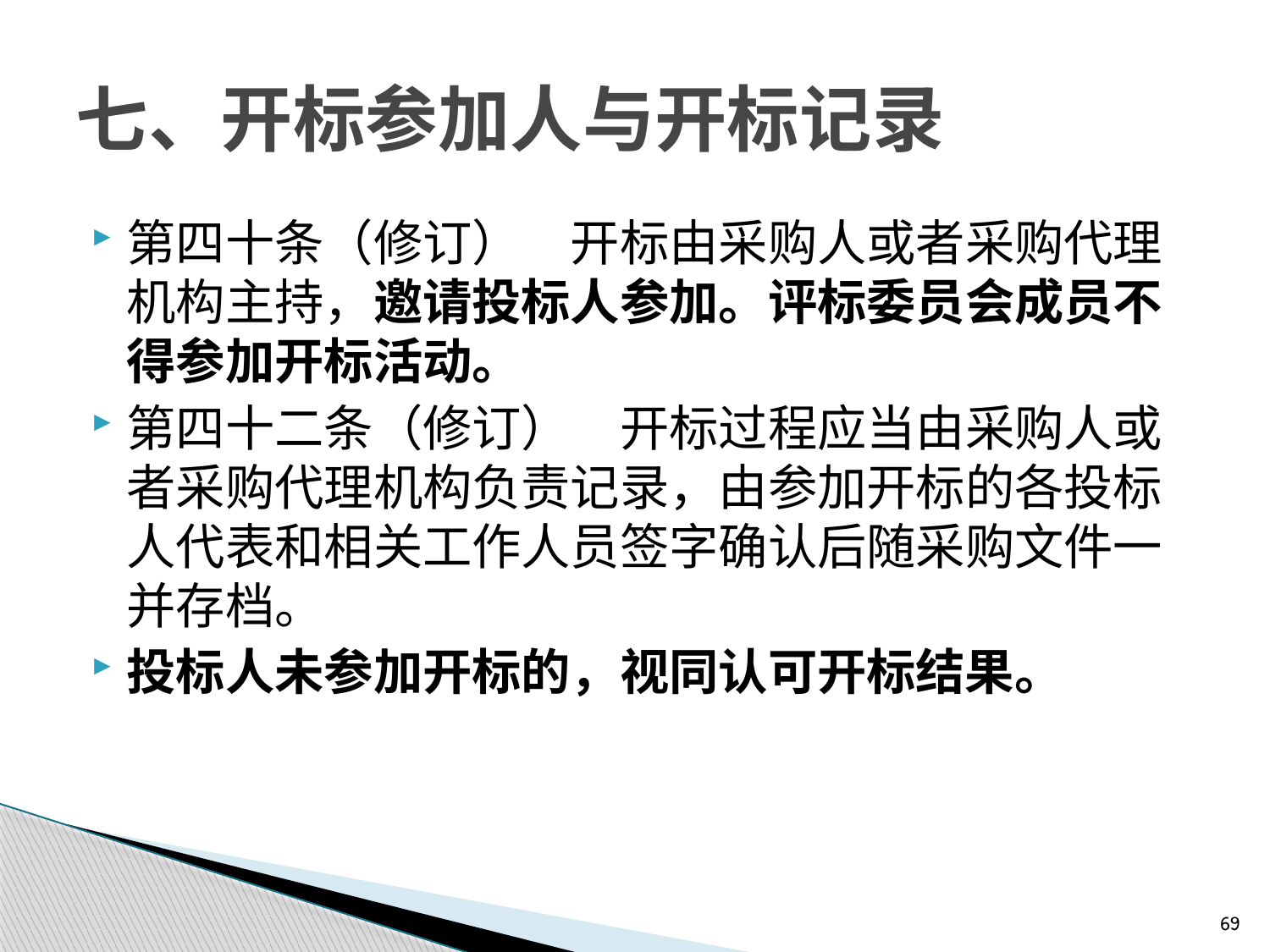

# 七、开标参加人与开标记录
第四十条（修订）　开标由采购人或者采购代理机构主持，邀请投标人参加。评标委员会成员不得参加开标活动。
第四十二条（修订）　开标过程应当由采购人或者采购代理机构负责记录，由参加开标的各投标人代表和相关工作人员签字确认后随采购文件一并存档。
投标人未参加开标的，视同认可开标结果。
69